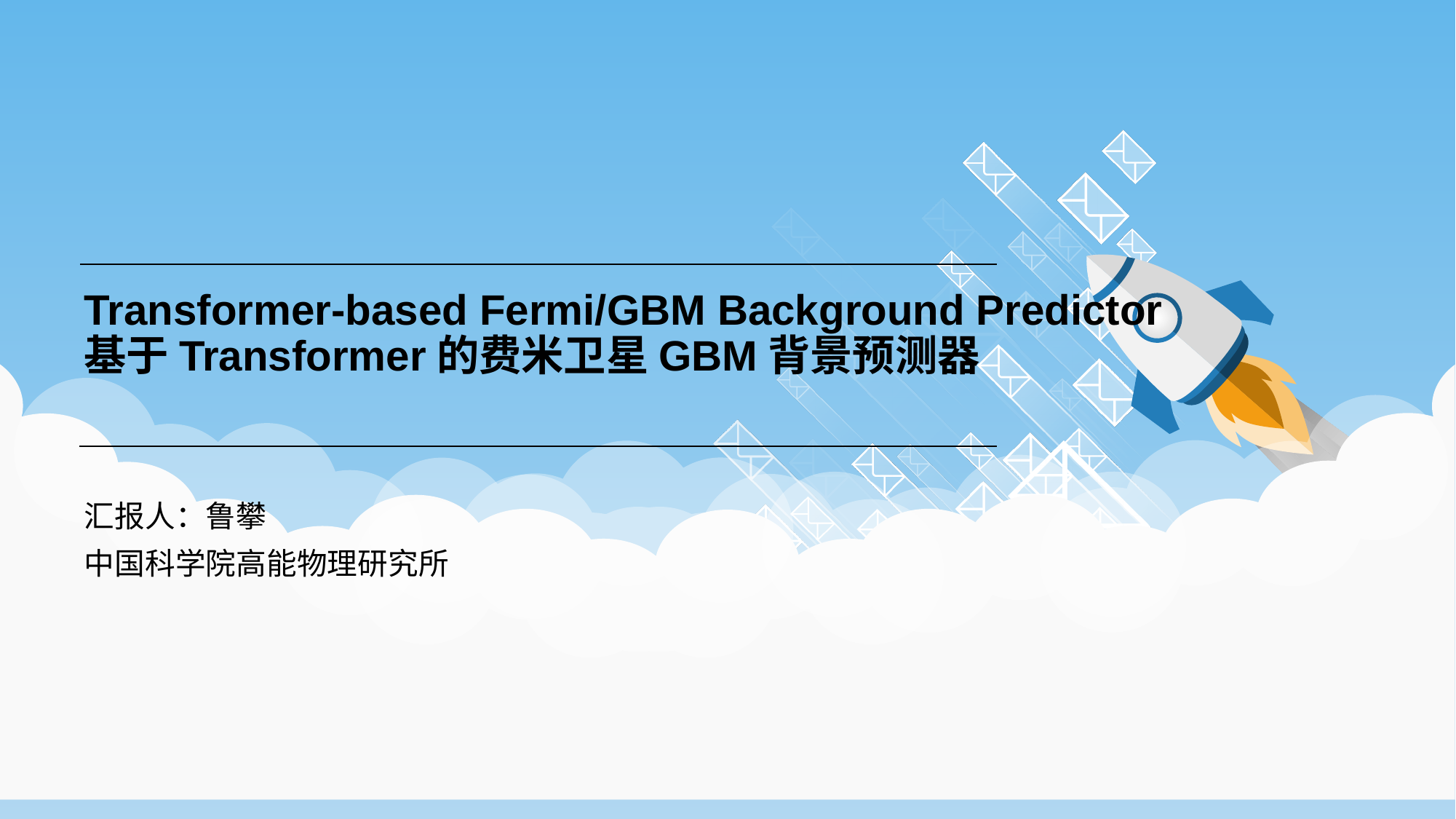

# Transformer-based Fermi/GBM Background Predictor 基于Transformer的费米卫星GBM背景预测器
汇报人：鲁攀
中国科学院高能物理研究所